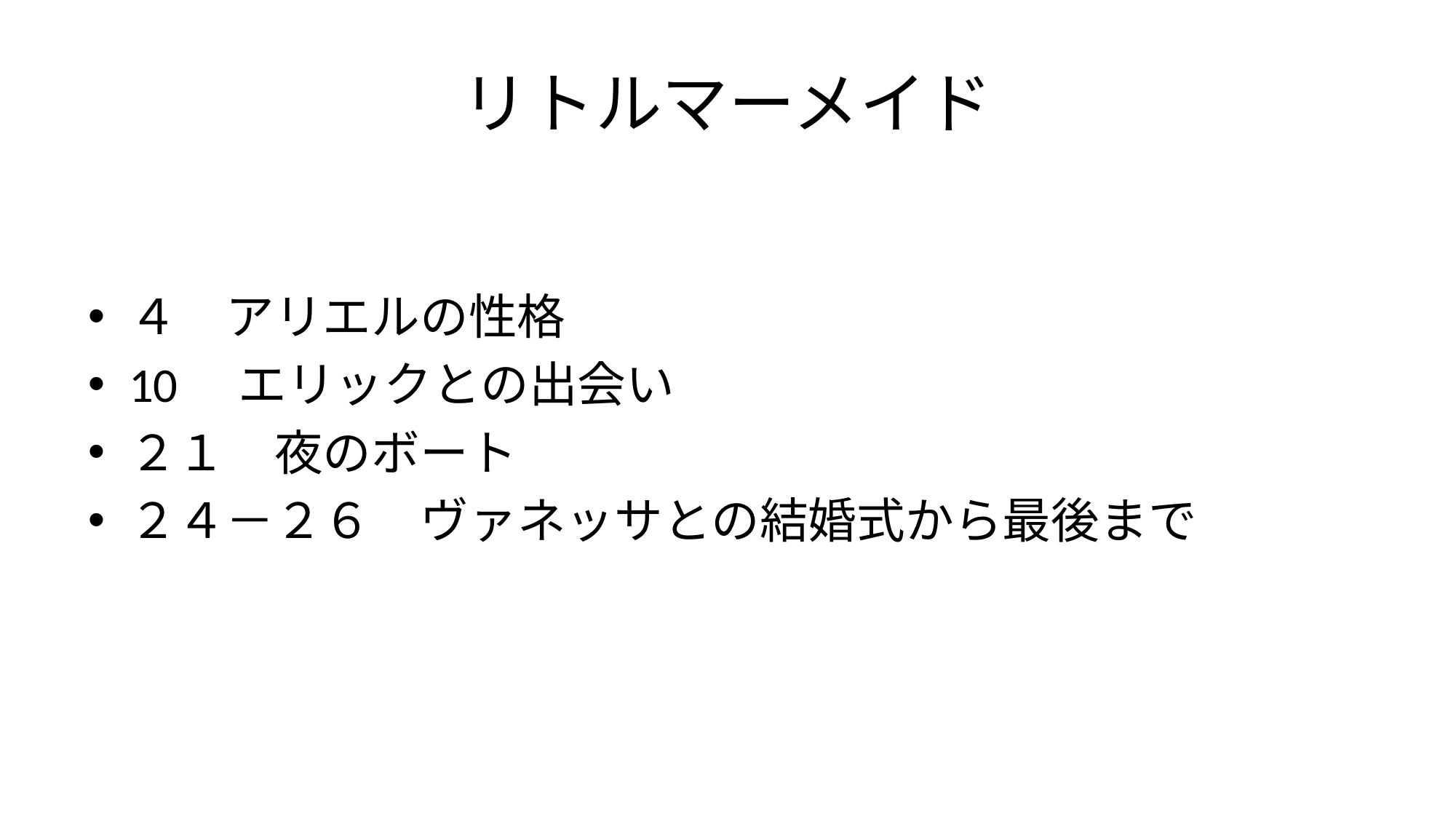

# リトルマーメイド
４　アリエルの性格
10　エリックとの出会い
２１　夜のボート
２４－２６　ヴァネッサとの結婚式から最後まで